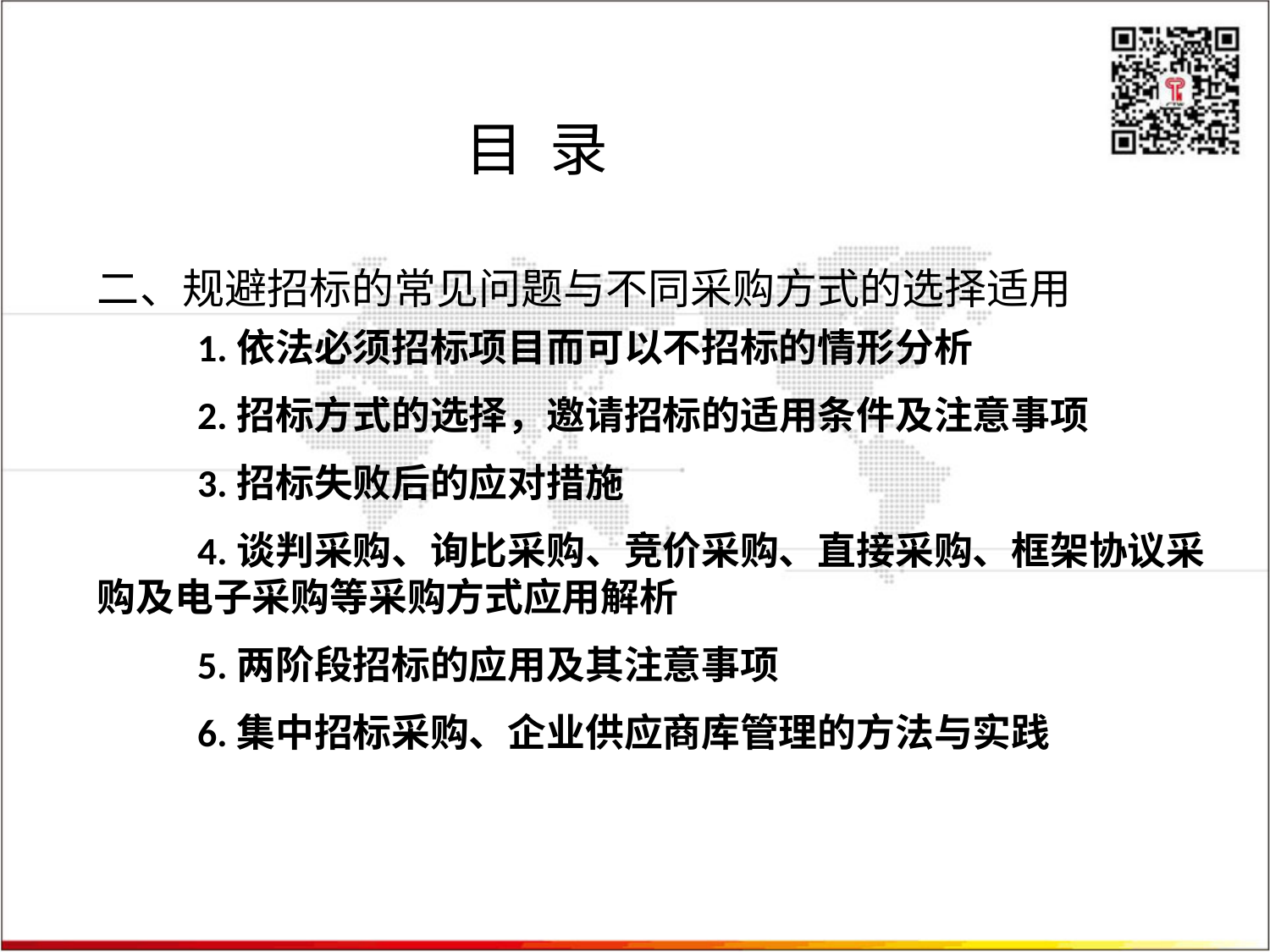

目  录
二、规避招标的常见问题与不同采购方式的选择适用
1.依法必须招标项目而可以不招标的情形分析
2.招标方式的选择，邀请招标的适用条件及注意事项
3.招标失败后的应对措施
4.谈判采购、询比采购、竞价采购、直接采购、框架协议采购及电子采购等采购方式应用解析
5.两阶段招标的应用及其注意事项
6.集中招标采购、企业供应商库管理的方法与实践